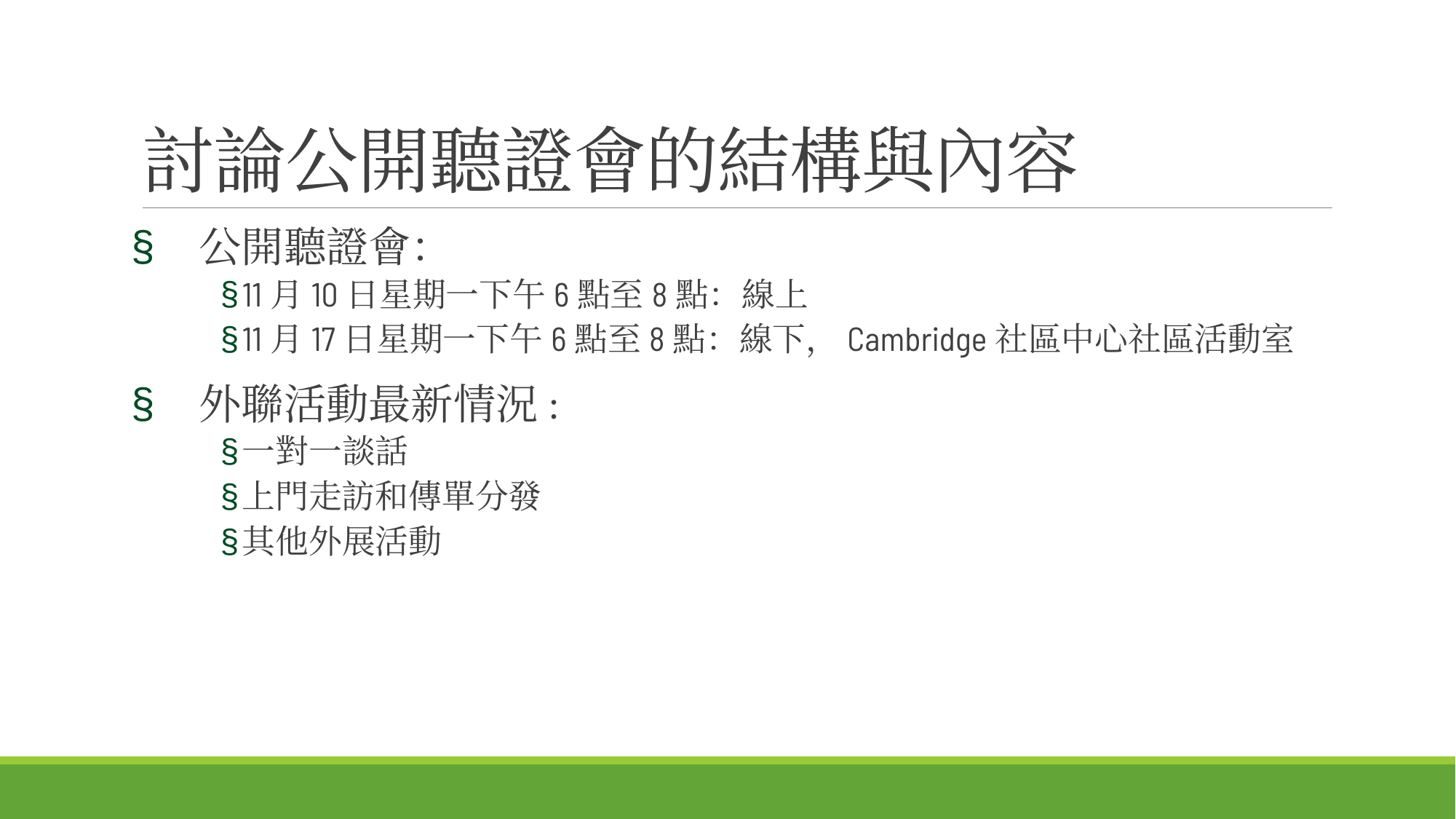

# 討論公開聽證會的結構與內容
公開聽證會：
11月10日星期一下午6點至8點：線上
11月17日星期一下午6點至8點：線下，Cambridge社區中心社區活動室
外聯活動最新情況:
一對一談話
上門走訪和傳單分發
其他外展活動